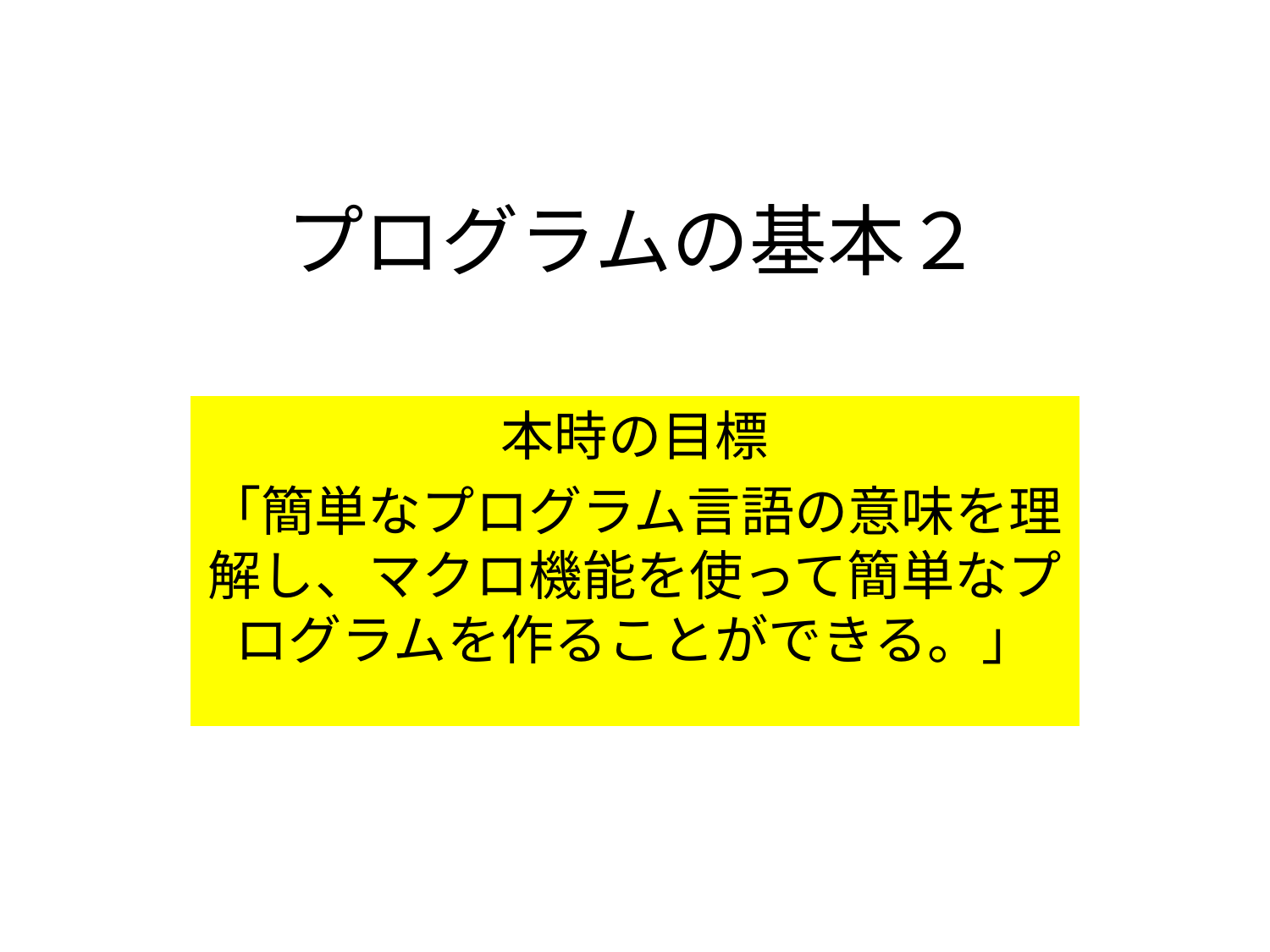

# プログラムの基本２
本時の目標
「簡単なプログラム言語の意味を理解し、マクロ機能を使って簡単なプログラムを作ることができる。」